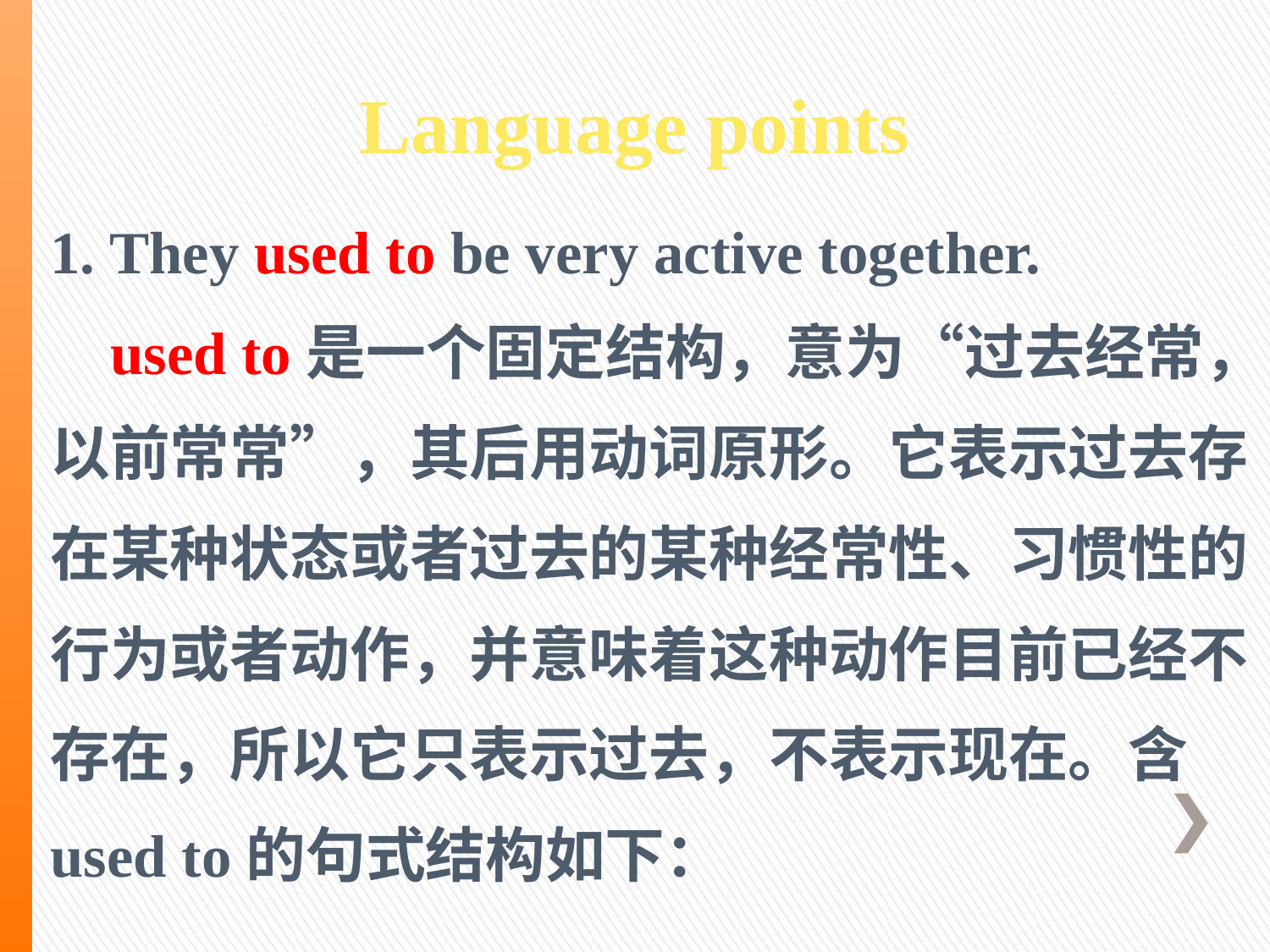

Language points
1. They used to be very active together.
    used to是一个固定结构，意为“过去经常，以前常常”，其后用动词原形。它表示过去存在某种状态或者过去的某种经常性、习惯性的行为或者动作，并意味着这种动作目前已经不存在，所以它只表示过去，不表示现在。含used to的句式结构如下：